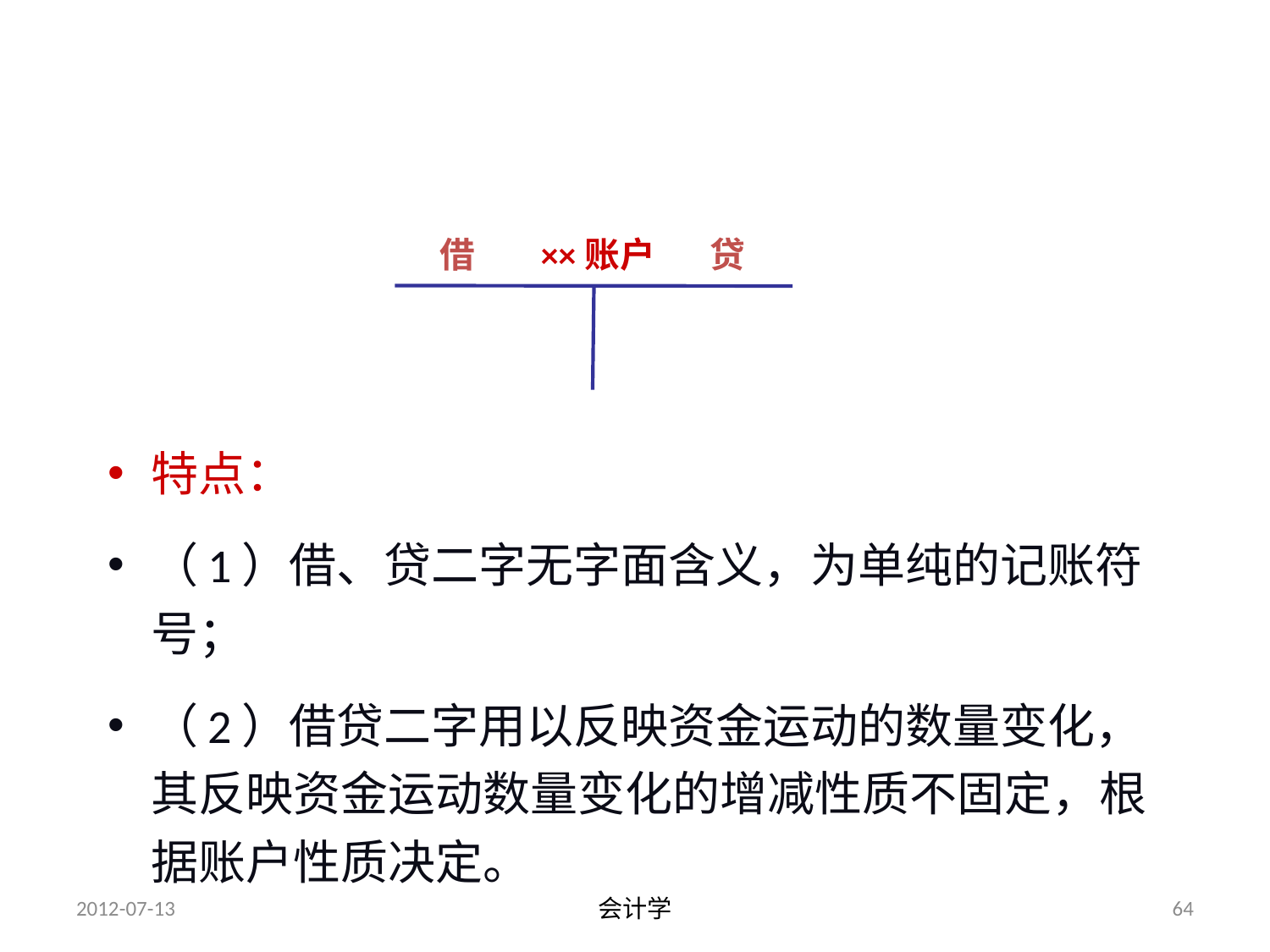

# 2.借贷记帐法的记账符号
借
××账户
贷

特点：
（1）借、贷二字无字面含义，为单纯的记账符号；
（2）借贷二字用以反映资金运动的数量变化，其反映资金运动数量变化的增减性质不固定，根据账户性质决定。
2012-07-13
会计学
64